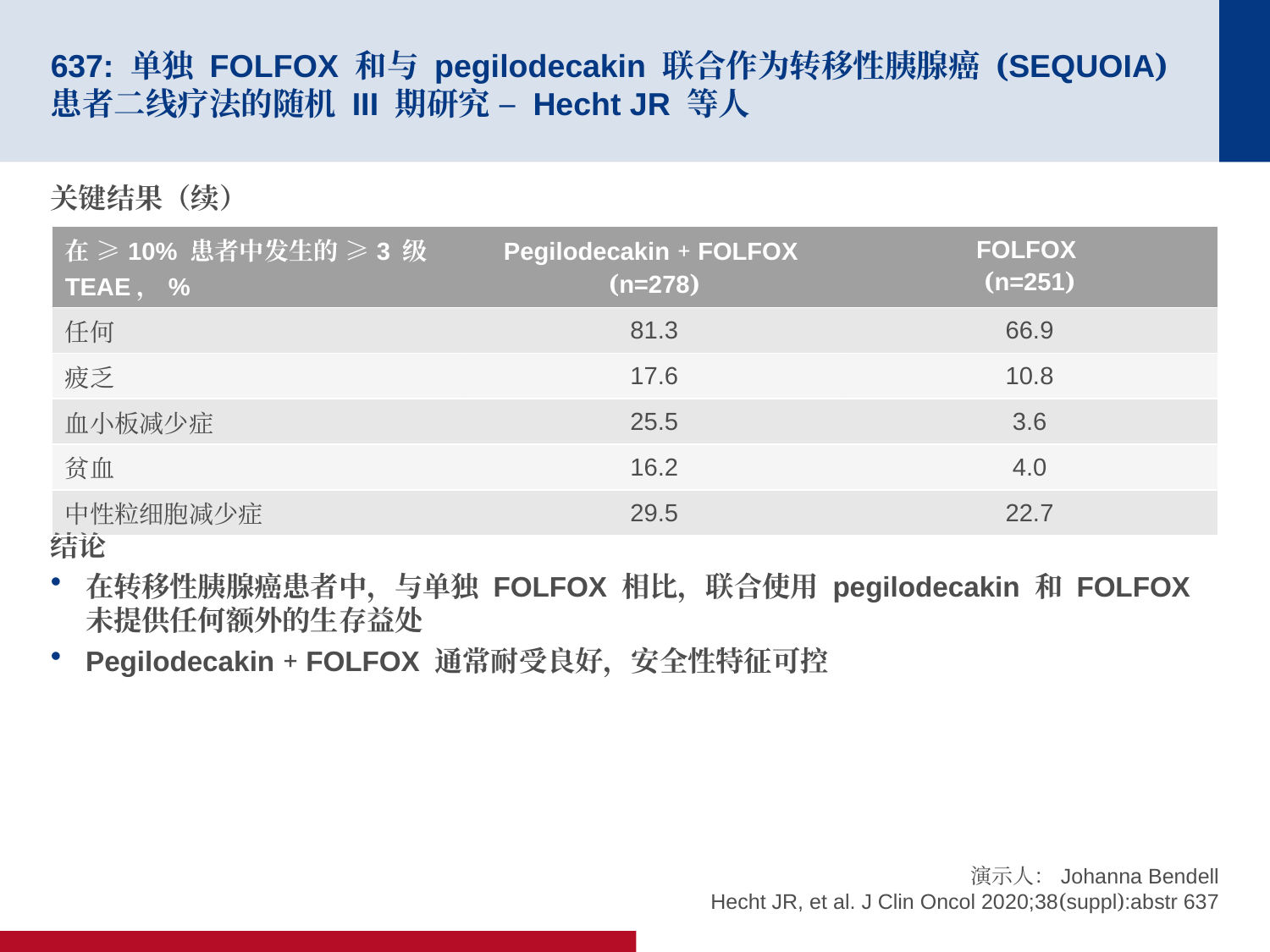

# 637: 单独 FOLFOX 和与 pegilodecakin 联合作为转移性胰腺癌 (SEQUOIA) 患者二线疗法的随机 III 期研究 – Hecht JR 等人
关键结果（续）
结论
在转移性胰腺癌患者中，与单独 FOLFOX 相比，联合使用 pegilodecakin 和 FOLFOX 未提供任何额外的生存益处
Pegilodecakin + FOLFOX 通常耐受良好，安全性特征可控
| 在 ≥10% 患者中发生的 ≥3 级 TEAE，% | Pegilodecakin + FOLFOX (n=278) | FOLFOX (n=251) |
| --- | --- | --- |
| 任何 | 81.3 | 66.9 |
| 疲乏 | 17.6 | 10.8 |
| 血小板减少症 | 25.5 | 3.6 |
| 贫血 | 16.2 | 4.0 |
| 中性粒细胞减少症 | 29.5 | 22.7 |
演示人：Johanna Bendell
Hecht JR, et al. J Clin Oncol 2020;38(suppl):abstr 637